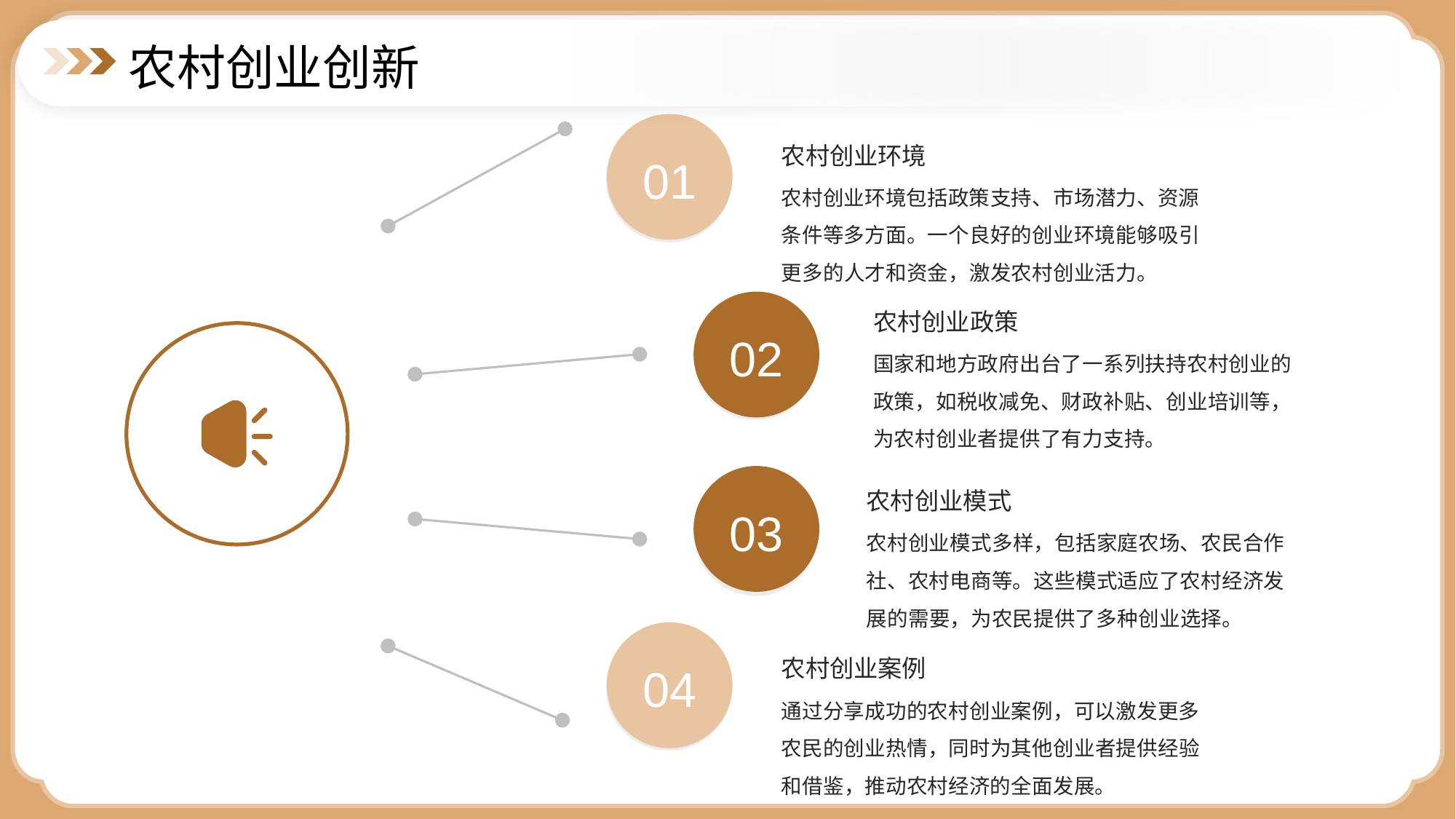

农村创业创新

农村创业环境
01
农村创业环境包括政策支持、市场潜力、资源条件等多方面。一个良好的创业环境能够吸引更多的人才和资金，激发农村创业活力。
农村创业政策

02
国家和地方政府出台了一系列扶持农村创业的政策，如税收减免、财政补贴、创业培训等，为农村创业者提供了有力支持。

农村创业模式
03
农村创业模式多样，包括家庭农场、农民合作社、农村电商等。这些模式适应了农村经济发展的需要，为农民提供了多种创业选择。

农村创业案例
04
通过分享成功的农村创业案例，可以激发更多农民的创业热情，同时为其他创业者提供经验和借鉴，推动农村经济的全面发展。